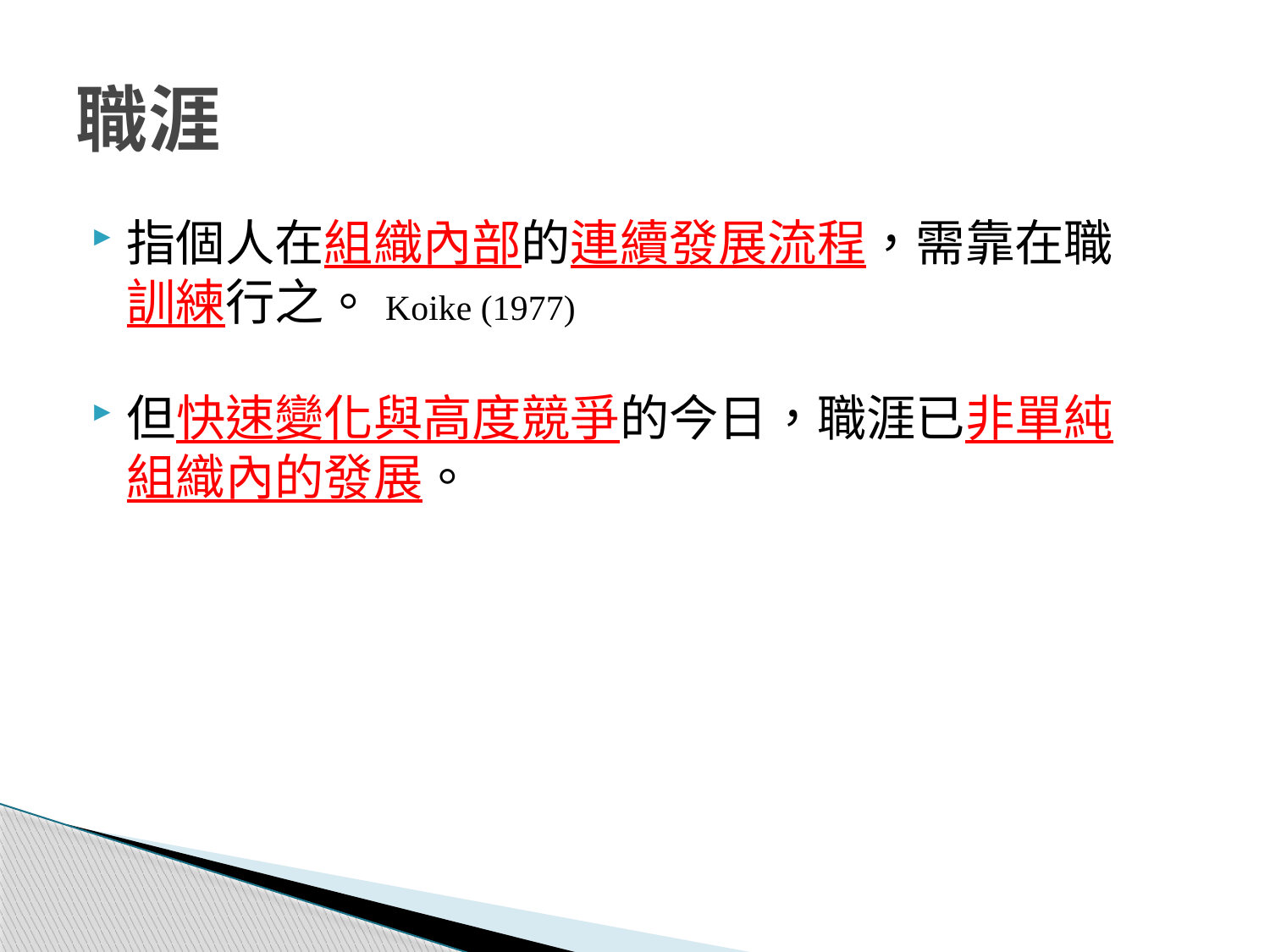

# 職涯
指個人在組織內部的連續發展流程，需靠在職
訓練行之。Koike (1977)

但快速變化與高度競爭的今日，職涯已非單純
組織內的發展。